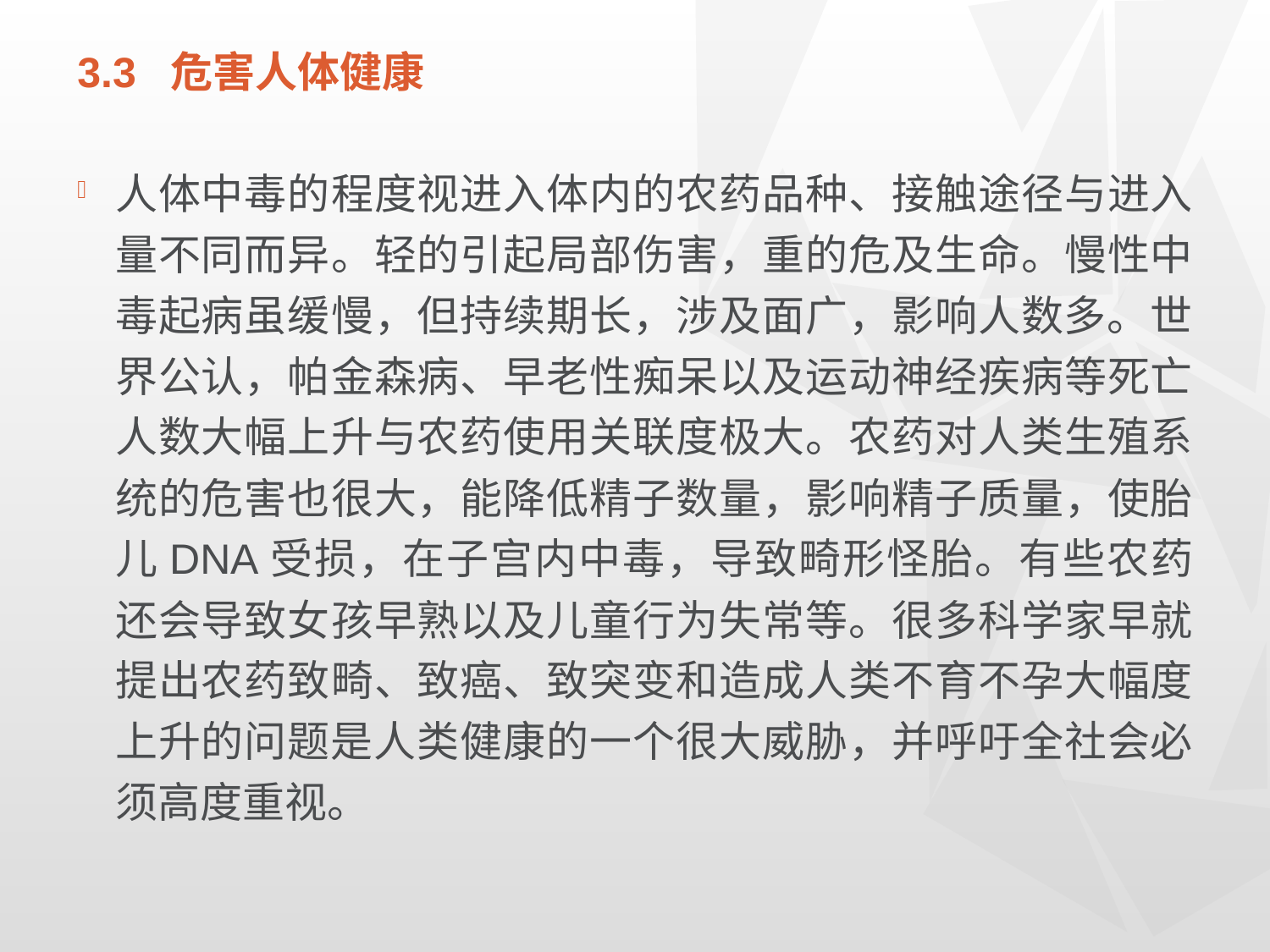

# 3.3  危害人体健康
人体中毒的程度视进入体内的农药品种、接触途径与进入量不同而异。轻的引起局部伤害，重的危及生命。慢性中毒起病虽缓慢，但持续期长，涉及面广，影响人数多。世界公认，帕金森病、早老性痴呆以及运动神经疾病等死亡人数大幅上升与农药使用关联度极大。农药对人类生殖系统的危害也很大，能降低精子数量，影响精子质量，使胎儿DNA受损，在子宫内中毒，导致畸形怪胎。有些农药还会导致女孩早熟以及儿童行为失常等。很多科学家早就提出农药致畸、致癌、致突变和造成人类不育不孕大幅度上升的问题是人类健康的一个很大威胁，并呼吁全社会必须高度重视。